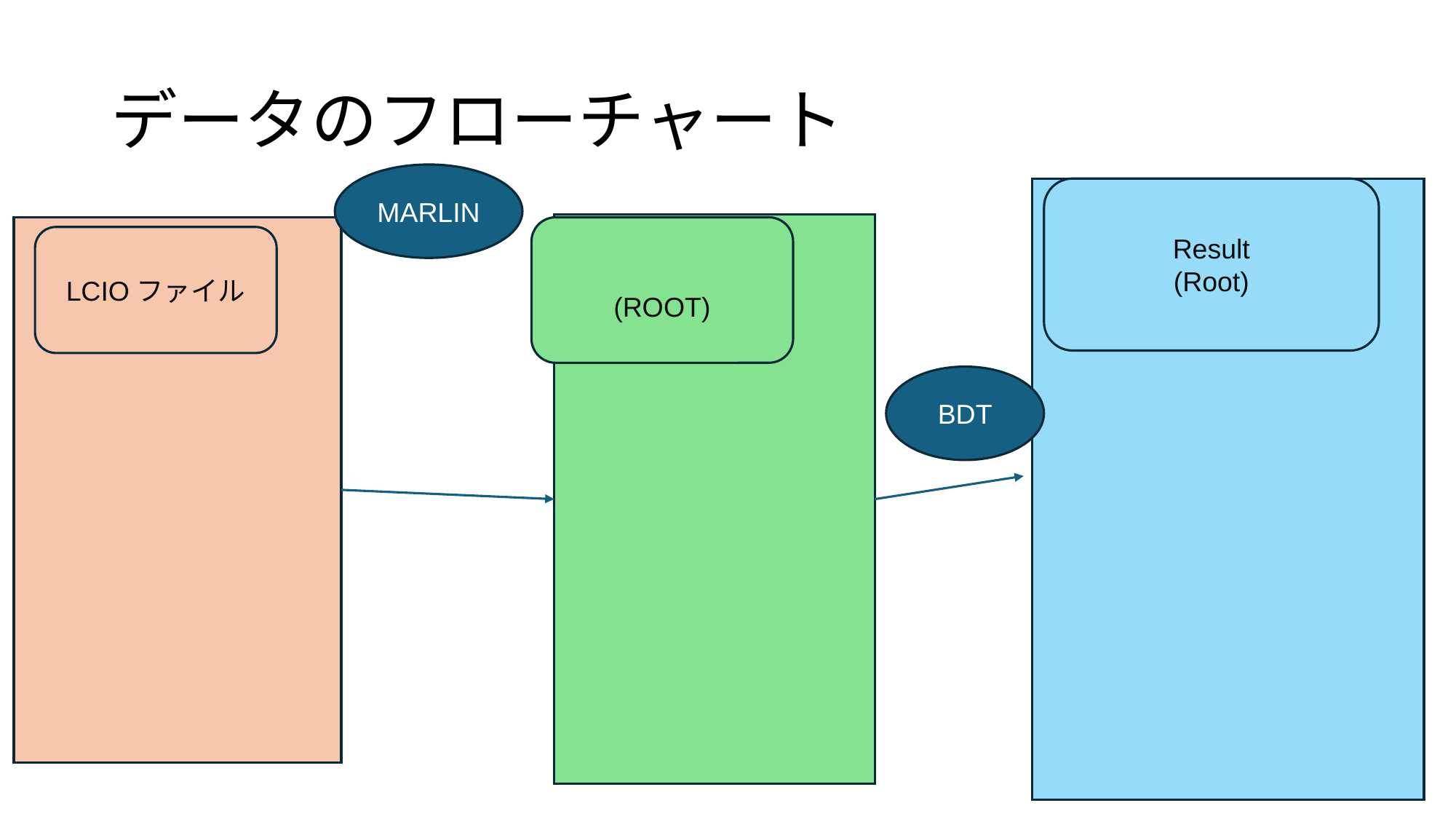

# データのフローチャート
MARLIN

Result
(Root)

(ROOT)
LCIOファイル
BDT